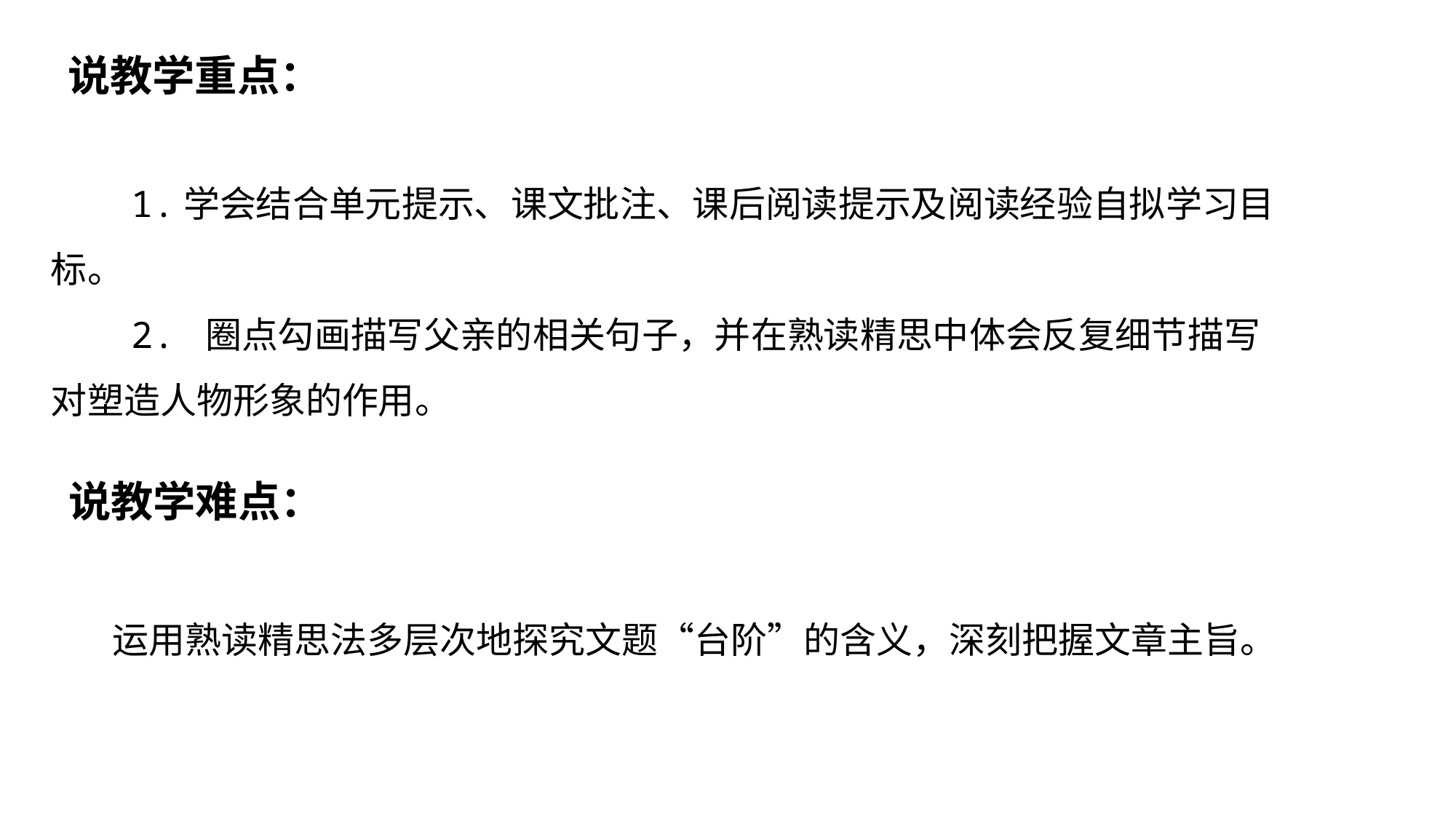

说教学重点：
  1.学会结合单元提示、课文批注、课后阅读提示及阅读经验自拟学习目标。
  2. 圈点勾画描写父亲的相关句子，并在熟读精思中体会反复细节描写对塑造人物形象的作用。
说教学难点：
  运用熟读精思法多层次地探究文题“台阶”的含义，深刻把握文章主旨。